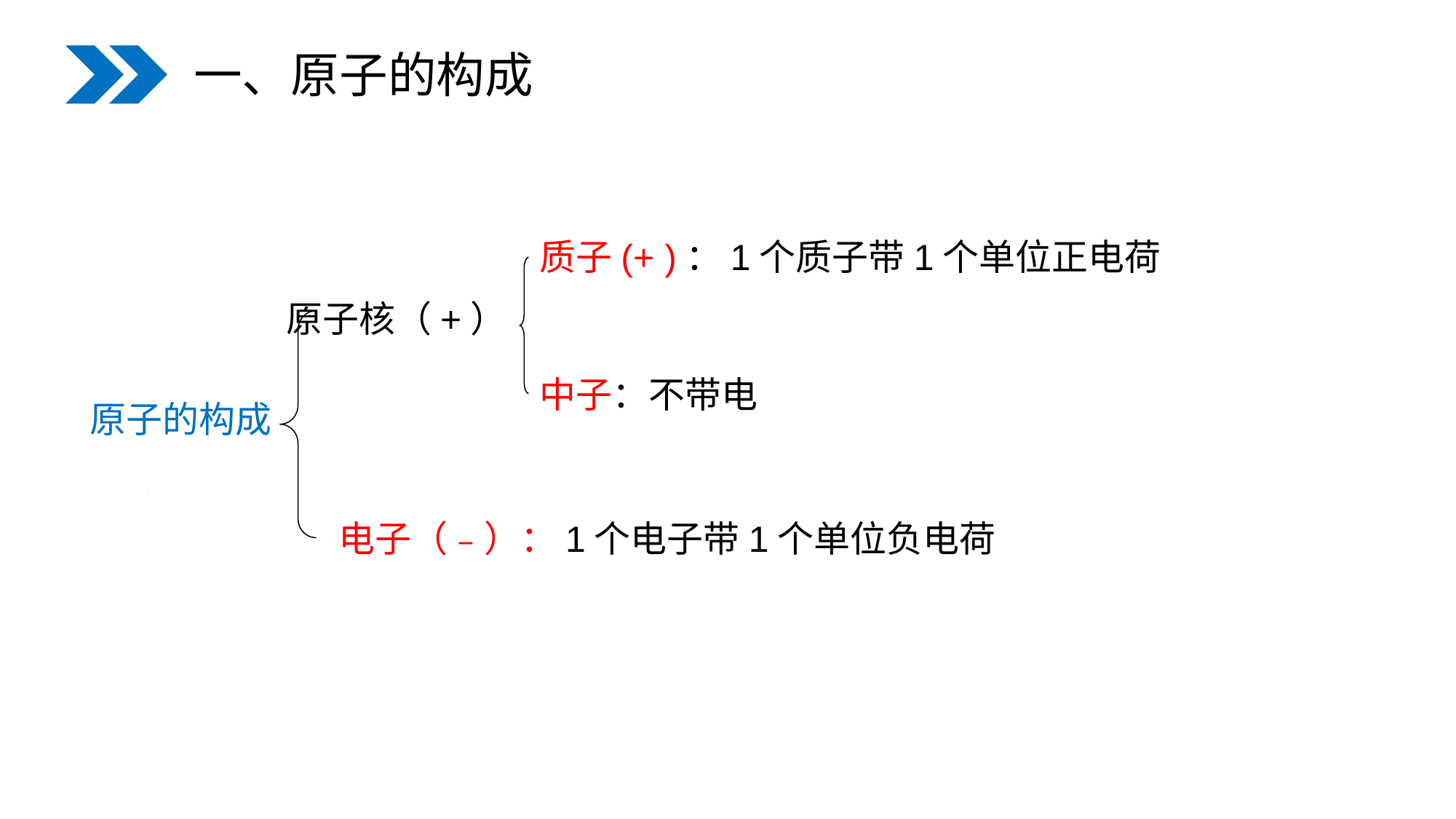

一、原子的构成
质子(+ )：1个质子带1个单位正电荷

	                  原子核（+）

原子的构成
中子：不带电

电子（﹣）：1个电子带1个单位负电荷